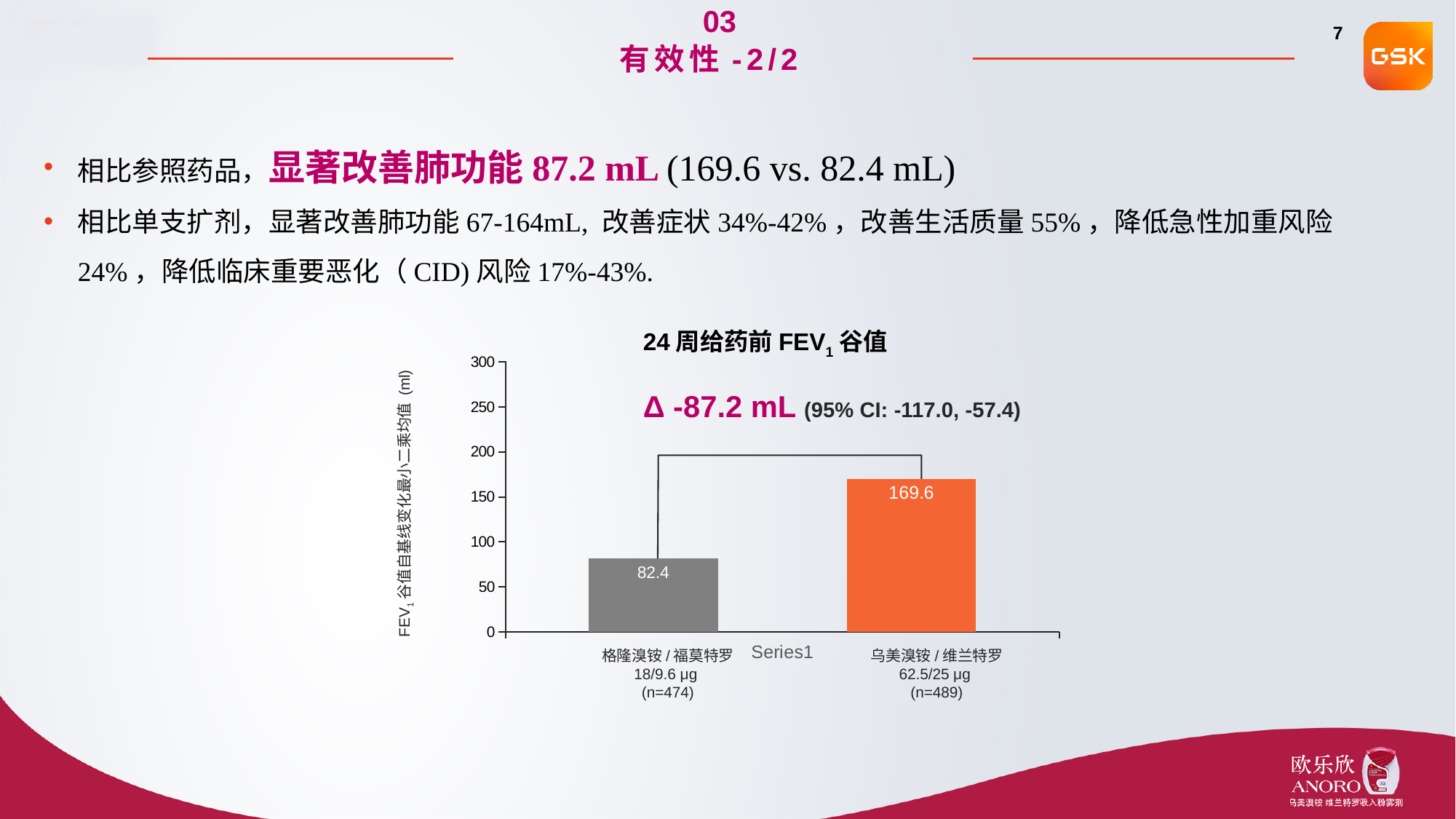

03
有效性-2/2
7
相比参照药品，显著改善肺功能87.2 mL (169.6 vs. 82.4 mL)
相比单支扩剂，显著改善肺功能67-164mL, 改善症状34%-42%，改善生活质量55%，降低急性加重风险24%，降低临床重要恶化（CID)风险17%-43%.

24周给药前FEV1谷值

### Chart

| Category | Series 1 | Series 2 |
|---|---|---|
|  | 82.0 | 170.0 |
FEV1谷值自基线变化最小二乘均值 (ml)
 Δ -87.2 mL (95% CI: -117.0, -57.4)

格隆溴铵/福莫特罗
18/9.6 μg
(n=474)
乌美溴铵/维兰特罗
62.5/25 μg
(n=489)